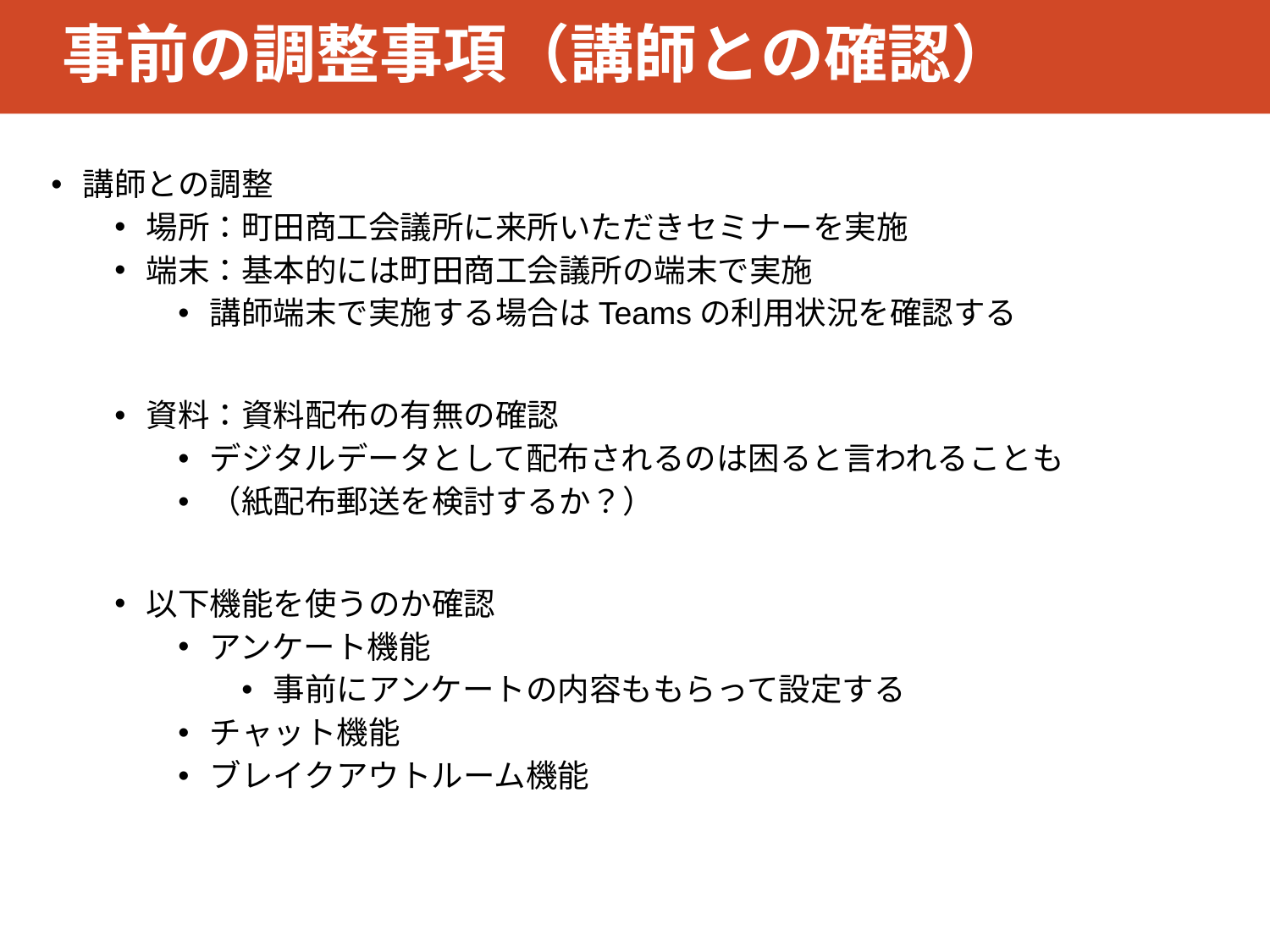

# 事前の調整事項（講師との確認）
15
講師との調整
場所：町田商工会議所に来所いただきセミナーを実施
端末：基本的には町田商工会議所の端末で実施
講師端末で実施する場合はTeamsの利用状況を確認する

資料：資料配布の有無の確認
デジタルデータとして配布されるのは困ると言われることも
（紙配布郵送を検討するか？）

以下機能を使うのか確認
アンケート機能
事前にアンケートの内容ももらって設定する
チャット機能
ブレイクアウトルーム機能